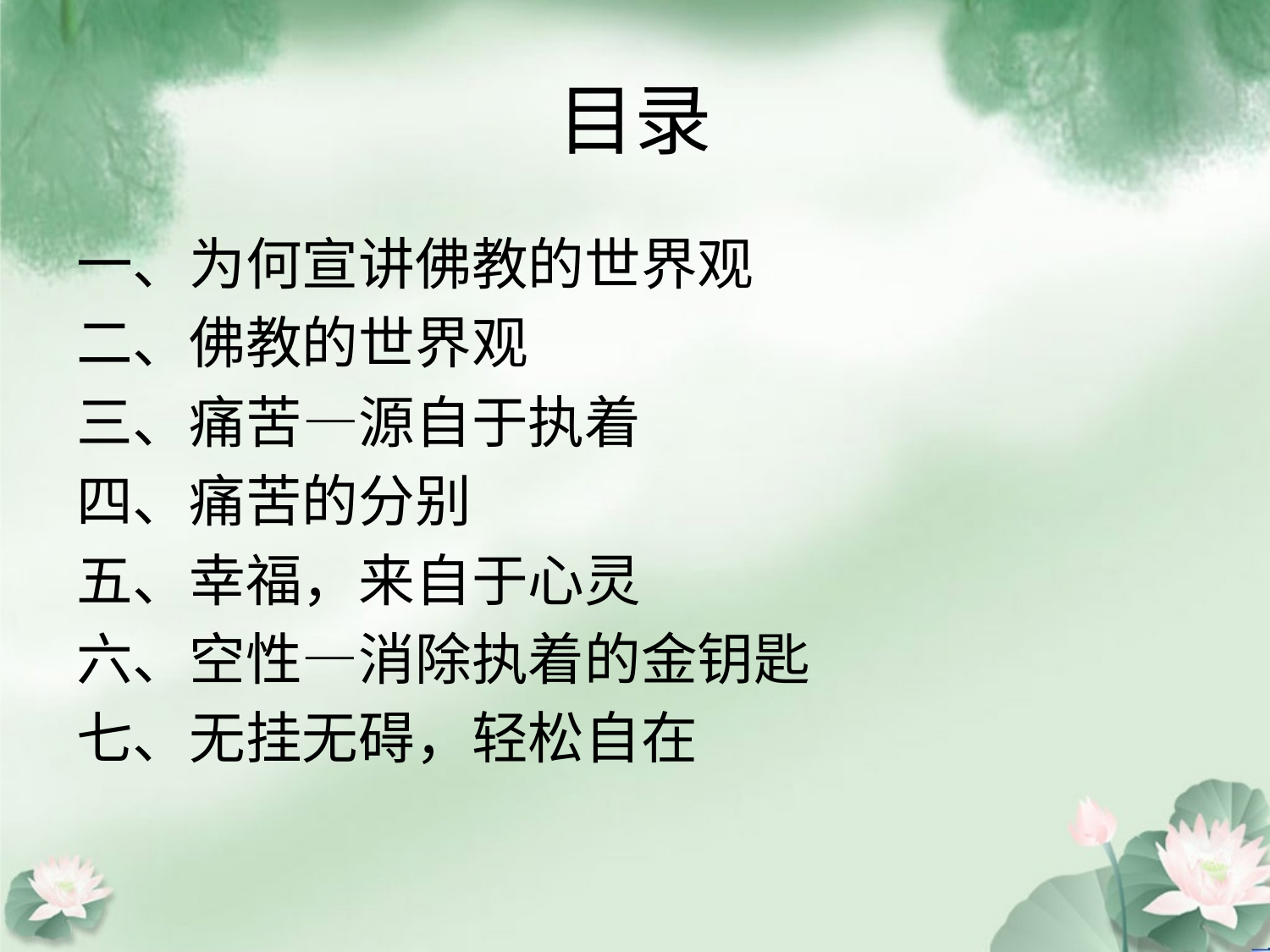

# 目录
一、为何宣讲佛教的世界观
二、佛教的世界观
三、痛苦—源自于执着
四、痛苦的分别
五、幸福，来自于心灵
六、空性—消除执着的金钥匙
七、无挂无碍，轻松自在